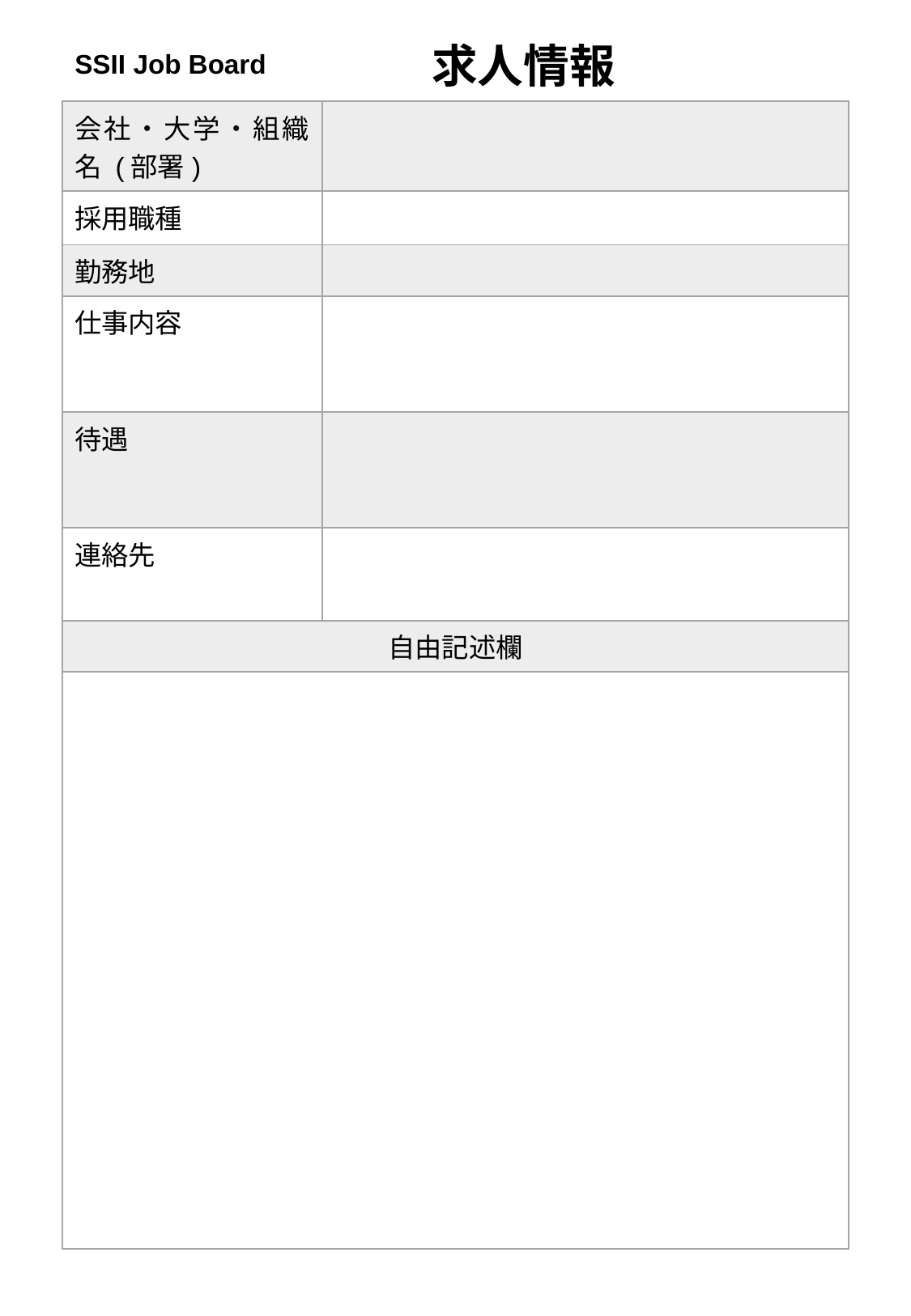

# SSII Job Board
求人情報
| 会社・大学・組織名 (部署) |  |
| --- | --- |
| 採用職種 |  |
| 勤務地 |  |
| 仕事内容 |  |
| 待遇 |  |
| 連絡先 |  |
| 自由記述欄 |  |
|  |  |